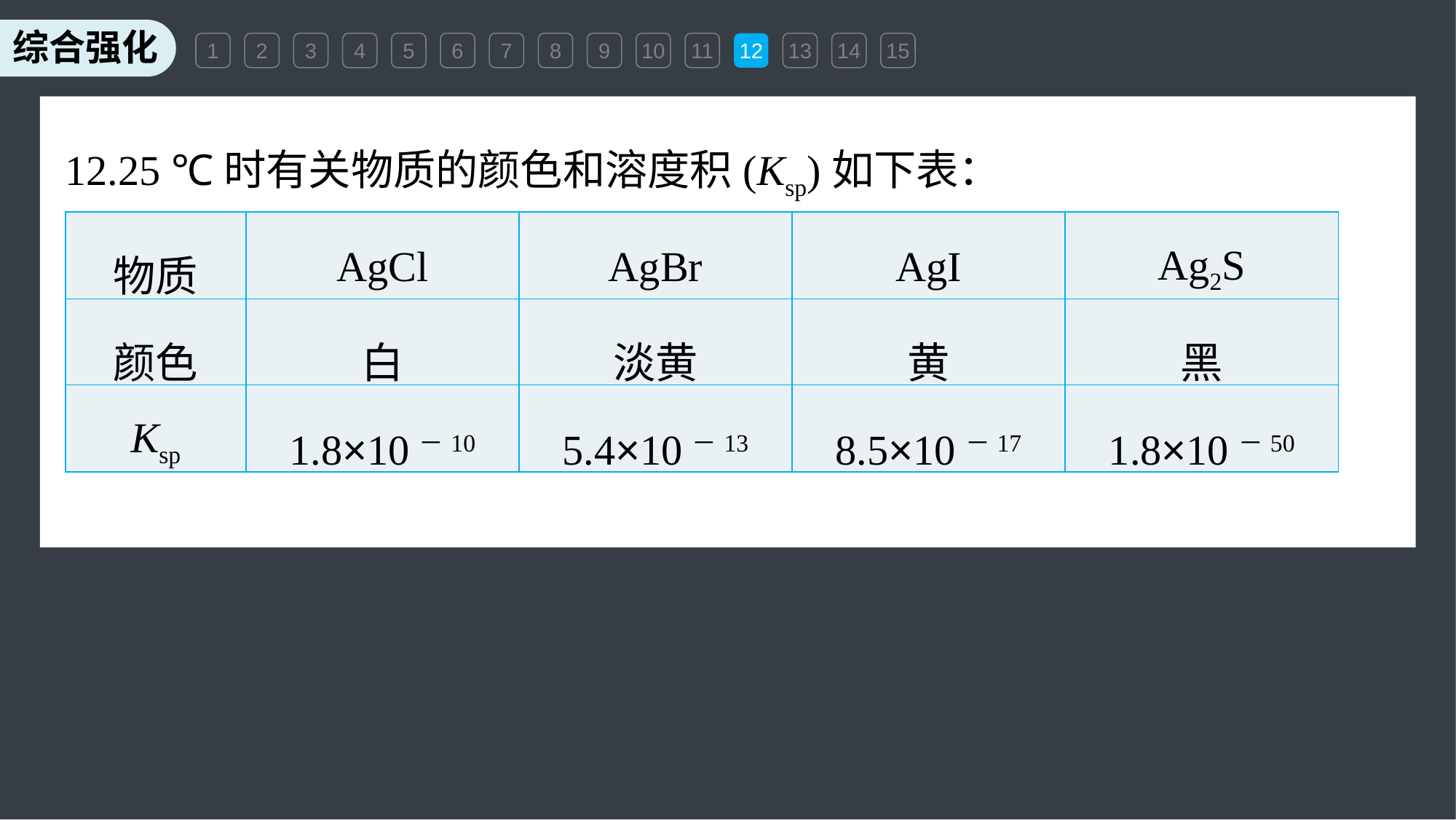

1
2
3
4
5
6
7
8
9
10
11
12
13
14
15
12.25 ℃时有关物质的颜色和溶度积(Ksp)如下表：
| 物质 | AgCl | AgBr | AgI | Ag2S |
| --- | --- | --- | --- | --- |
| 颜色 | 白 | 淡黄 | 黄 | 黑 |
| Ksp | 1.8×10－10 | 5.4×10－13 | 8.5×10－17 | 1.8×10－50 |